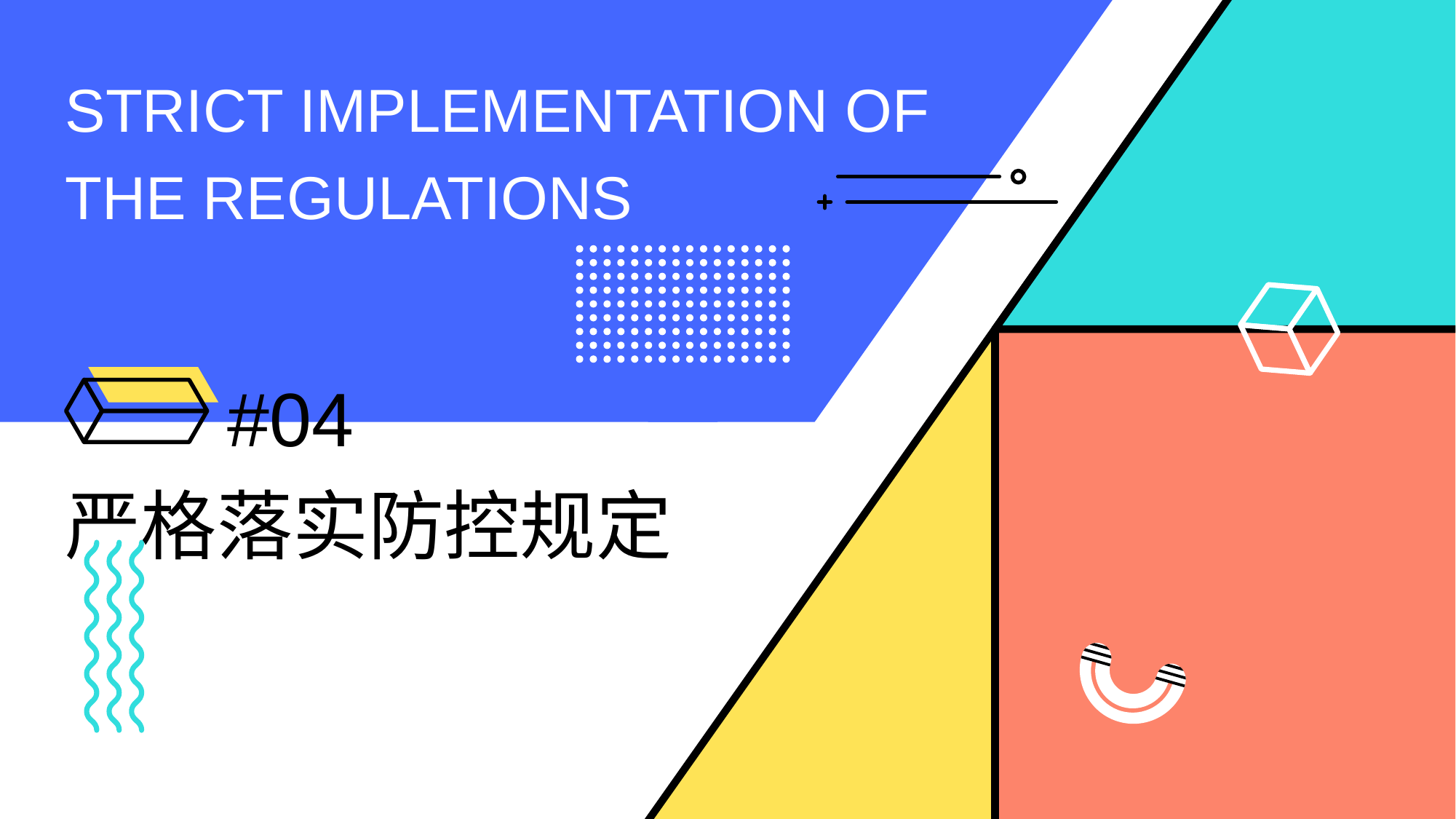

Strict implementation of The regulations

#04
严格落实防控规定